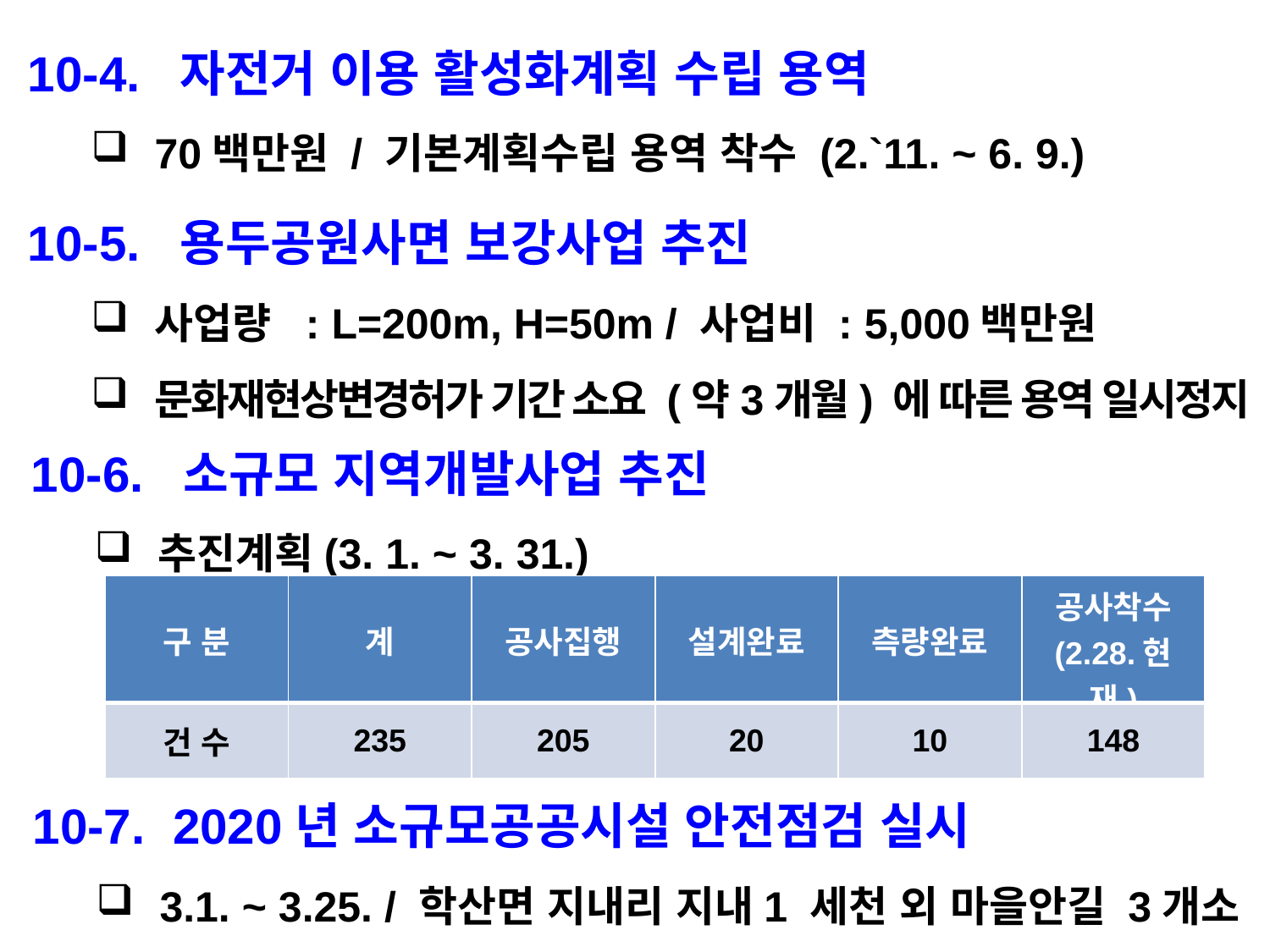

10-4.  자전거 이용 활성화계획 수립 용역
70백만원 / 기본계획수립 용역 착수 (2.`11. ~ 6. 9.)
10-5.  용두공원사면 보강사업 추진
사업량  : L=200m, H=50m / 사업비 : 5,000백만원
문화재현상변경허가 기간 소요 (약3개월) 에 따른 용역 일시정지

10-6.  소규모 지역개발사업 추진
추진계획(3. 1. ~ 3. 31.)
| 구 분 | 계 | 공사집행 | 설계완료 | 측량완료 | 공사착수 (2.28.현재) |
| --- | --- | --- | --- | --- | --- |
| 건 수 | 235 | 205 | 20 | 10 | 148 |
10-7.  2020년 소규모공공시설 안전점검 실시
3.1. ~ 3.25. / 학산면 지내리 지내1 세천 외 마을안길 3개소